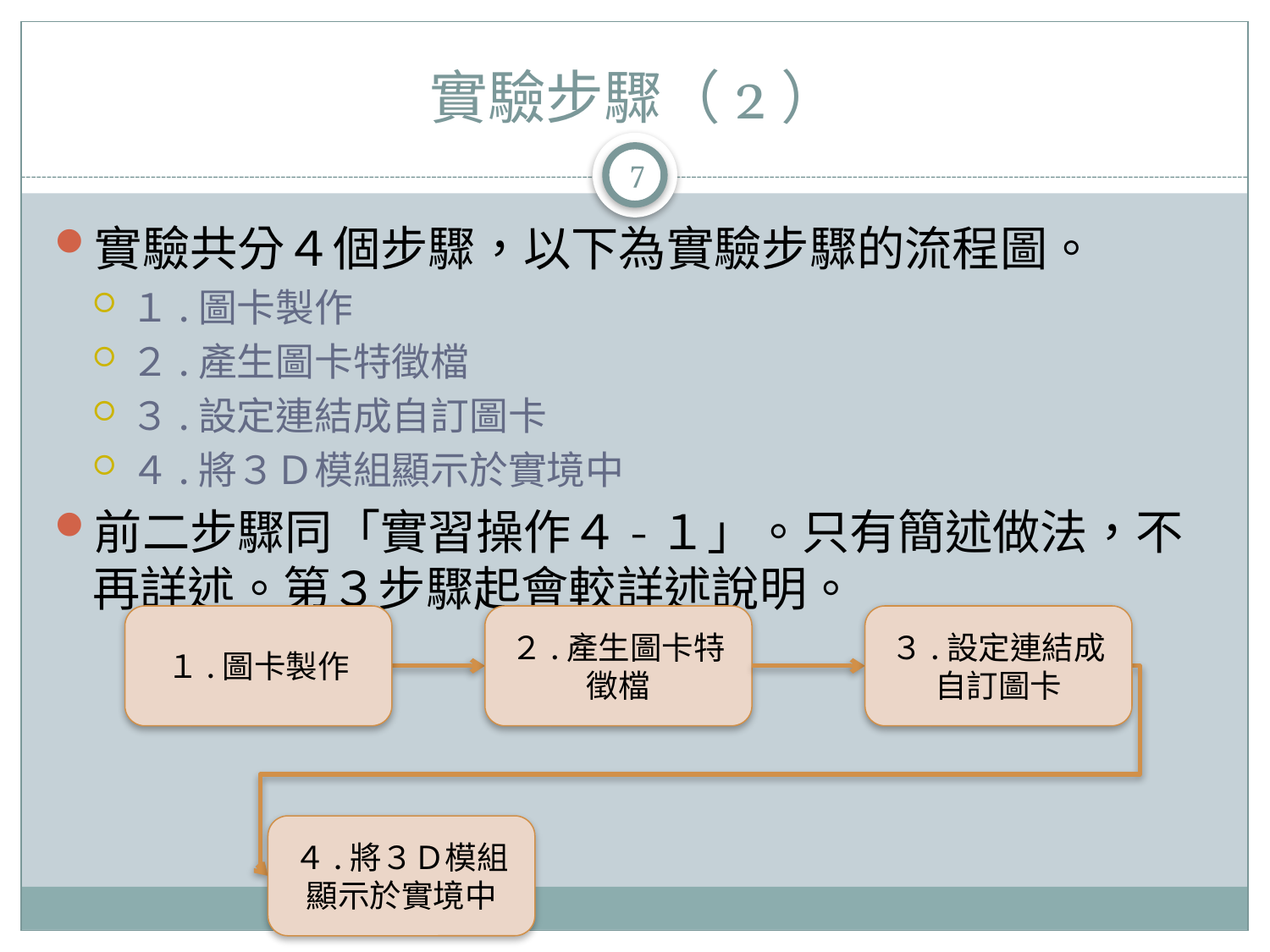

# 實驗步驟（2）
7
實驗共分４個步驟，以下為實驗步驟的流程圖。
１.圖卡製作
２.產生圖卡特徵檔
３.設定連結成自訂圖卡
４.將３Ｄ模組顯示於實境中
前二步驟同「實習操作４-１」。只有簡述做法，不再詳述。第３步驟起會較詳述說明。
１.圖卡製作
２.產生圖卡特徵檔
３.設定連結成自訂圖卡
４.將３Ｄ模組顯示於實境中